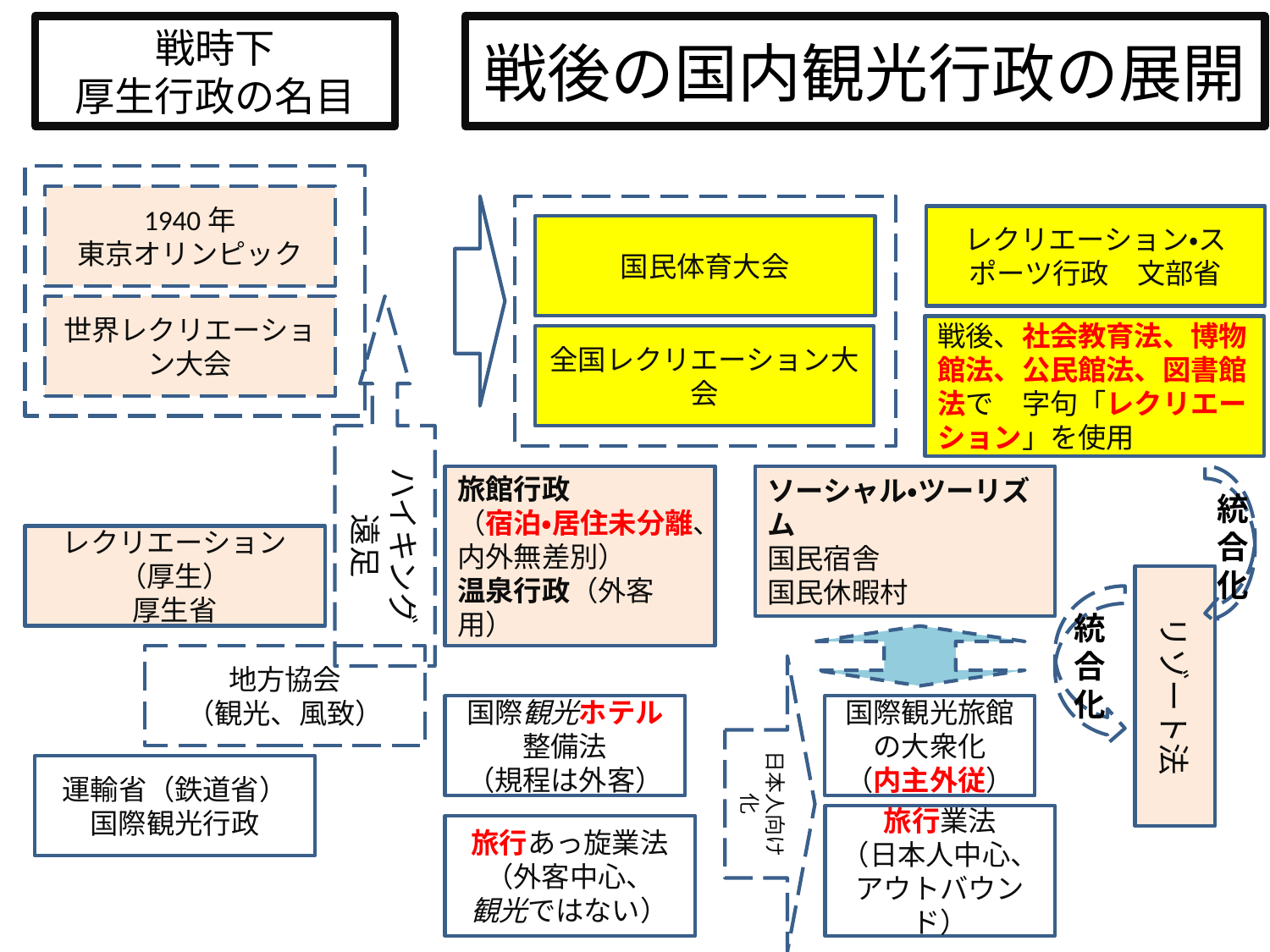

戦時下
厚生行政の名目
# 戦後の国内観光行政の展開

1940年
東京オリンピック

レクリエーション・スポーツ行政　文部省
国民体育大会
世界レクリエーション大会
ハイキング
遠足
戦後、社会教育法、博物館法、公民館法、図書館法で　字句「レクリエーション」を使用
全国レクリエーション大会
旅館行政
（宿泊・居住未分離、
内外無差別）
温泉行政（外客用）
ソーシャル・ツーリズム
国民宿舎
国民休暇村
統合化
レクリエーション（厚生）
厚生省
リゾート法
統合化

地方協会
（観光、風致）
日本人向け化
国際観光ホテル整備法
（規程は外客）
国際観光旅館
の大衆化
（内主外従）
運輸省（鉄道省）
国際観光行政
旅行業法
（日本人中心、アウトバウンド）
旅行あっ旋業法
（外客中心、
観光ではない）